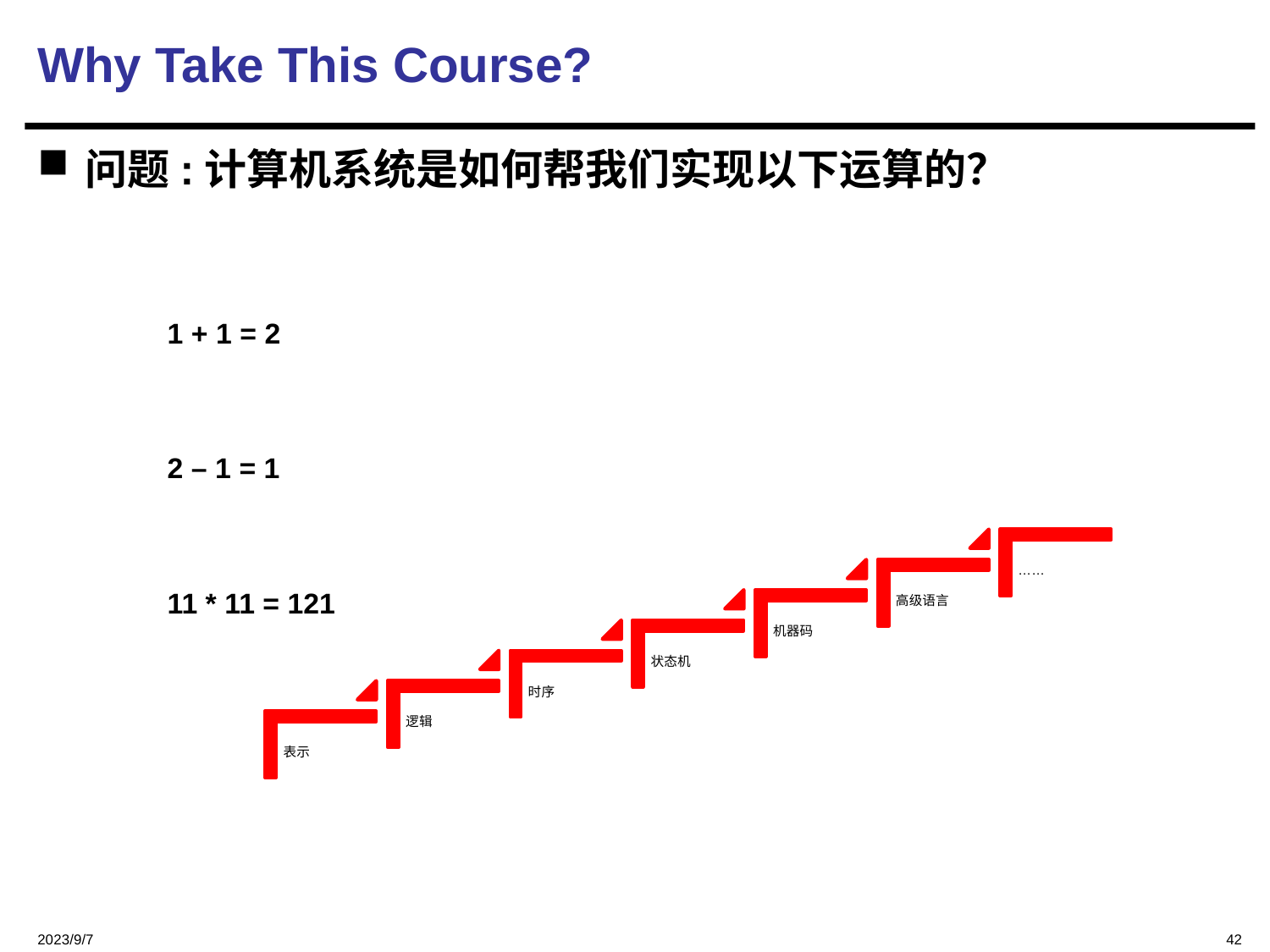

# Why Take This Course?
问题:计算机系统是如何帮我们实现以下运算的？

1 + 1 = 2

2 – 1 = 1

11 * 11 = 121
表示
逻辑
时序
状态机
机器码
高级语言
……
2023/9/7
42